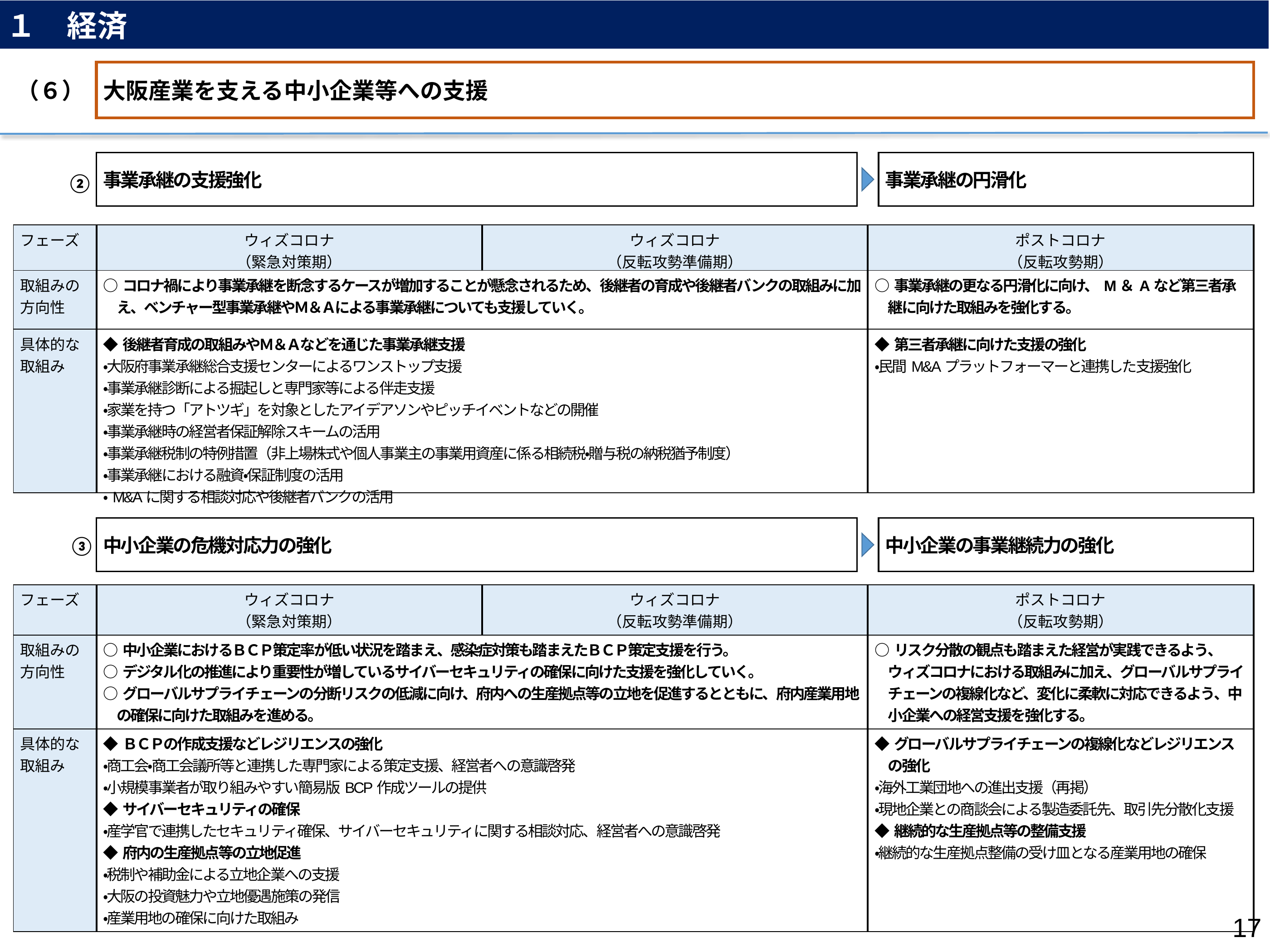

１　経済
（６）
大阪産業を支える中小企業等への支援
事業承継の支援強化
事業承継の円滑化
②

| フェーズ | ウィズコロナ （緊急対策期） | ウィズコロナ （反転攻勢準備期） | ポストコロナ （反転攻勢期） |
| --- | --- | --- | --- |
| 取組みの 方向性 | ○コロナ禍により事業承継を断念するケースが増加することが懸念されるため、後継者の育成や後継者バンクの取組みに加え、ベンチャー型事業承継やＭ＆Ａによる事業承継についても支援していく。 |  | ○事業承継の更なる円滑化に向け、M＆Aなど第三者承継に向けた取組みを強化する。 |
| 具体的な 取組み | ◆後継者育成の取組みやＭ＆Ａなどを通じた事業承継支援 ・大阪府事業承継総合支援センターによるワンストップ支援 ・事業承継診断による掘起しと専門家等による伴走支援 ・家業を持つ「アトツギ」を対象としたアイデアソンやピッチイベントなどの開催 ・事業承継時の経営者保証解除スキームの活用 ・事業承継税制の特例措置（非上場株式や個人事業主の事業用資産に係る相続税・贈与税の納税猶予制度） ・事業承継における融資・保証制度の活用 ・M&Aに関する相談対応や後継者バンクの活用 |  | ◆第三者承継に向けた支援の強化 ・民間M&Aプラットフォーマーと連携した支援強化 |
中小企業の危機対応力の強化
中小企業の事業継続力の強化
③

| フェーズ | ウィズコロナ （緊急対策期） | ウィズコロナ （反転攻勢準備期） | ポストコロナ （反転攻勢期） |
| --- | --- | --- | --- |
| 取組みの 方向性 | ○中小企業におけるＢＣＰ策定率が低い状況を踏まえ、感染症対策も踏まえたＢＣＰ策定支援を行う。 ○デジタル化の推進により重要性が増しているサイバーセキュリティの確保に向けた支援を強化していく。 ○グローバルサプライチェーンの分断リスクの低減に向け、府内への生産拠点等の立地を促進するとともに、府内産業用地の確保に向けた取組みを進める。 |  | ○リスク分散の観点も踏まえた経営が実践できるよう、ウィズコロナにおける取組みに加え、グローバルサプライチェーンの複線化など、変化に柔軟に対応できるよう、中小企業への経営支援を強化する。 |
| 具体的な 取組み | ◆ＢＣＰの作成支援などレジリエンスの強化 ・商工会・商工会議所等と連携した専門家による策定支援、経営者への意識啓発 ・小規模事業者が取り組みやすい簡易版BCP作成ツールの提供 ◆サイバーセキュリティの確保 ・産学官で連携したセキュリティ確保、サイバーセキュリティに関する相談対応、経営者への意識啓発 ◆府内の生産拠点等の立地促進 ・税制や補助金による立地企業への支援 ・大阪の投資魅力や立地優遇施策の発信 ・産業用地の確保に向けた取組み |  | ◆グローバルサプライチェーンの複線化などレジリエンスの強化 ・海外工業団地への進出支援（再掲） ・現地企業との商談会による製造委託先、取引先分散化支援 ◆継続的な生産拠点等の整備支援 ・継続的な生産拠点整備の受け皿となる産業用地の確保 |
17